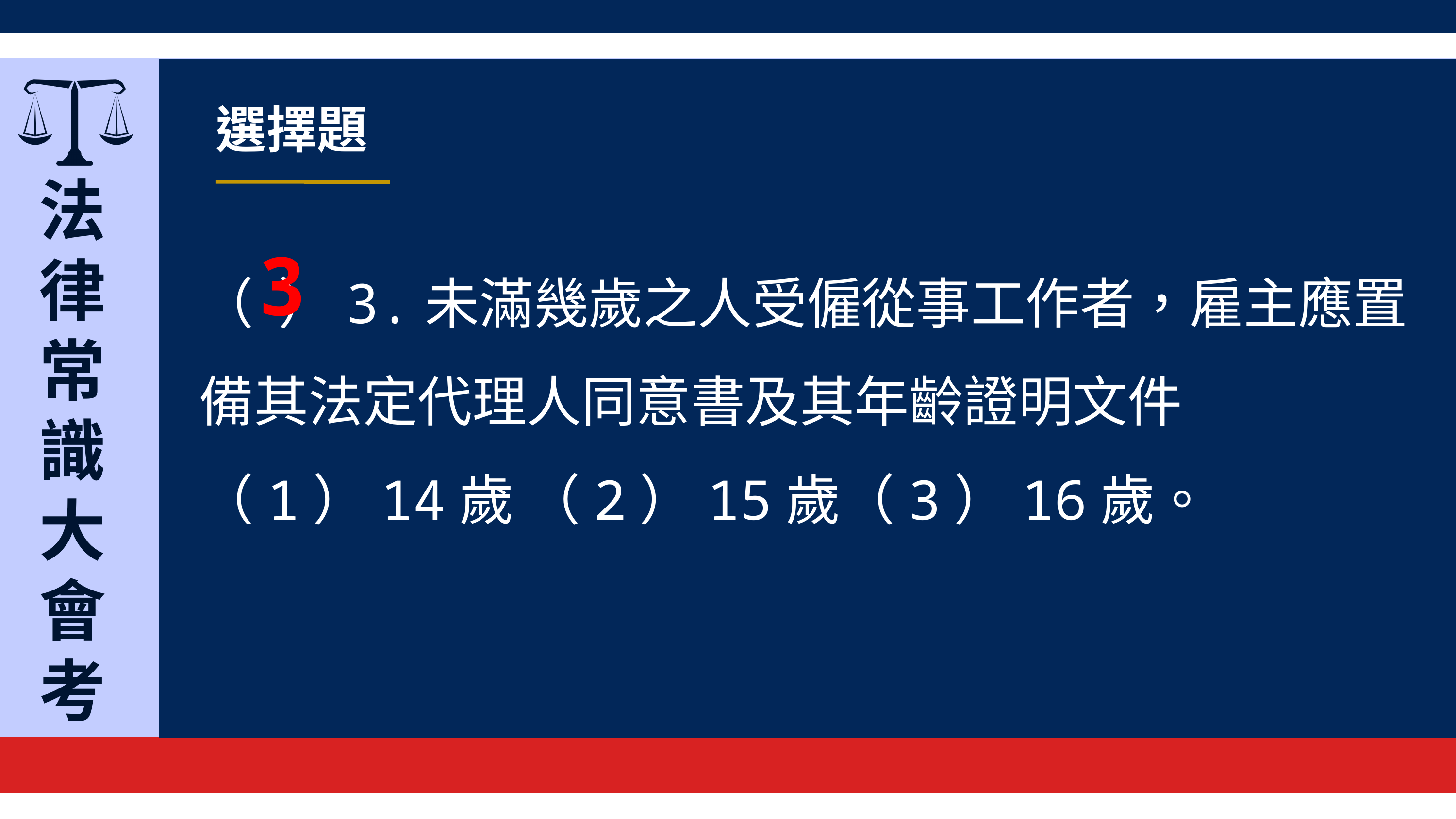

選擇題
法律常識
大會考

3
（  ）3.未滿幾歲之人受僱從事工作者，雇主應置備其法定代理人同意書及其年齡證明文件
（1）14歲 （2）15歲（3）16歲。